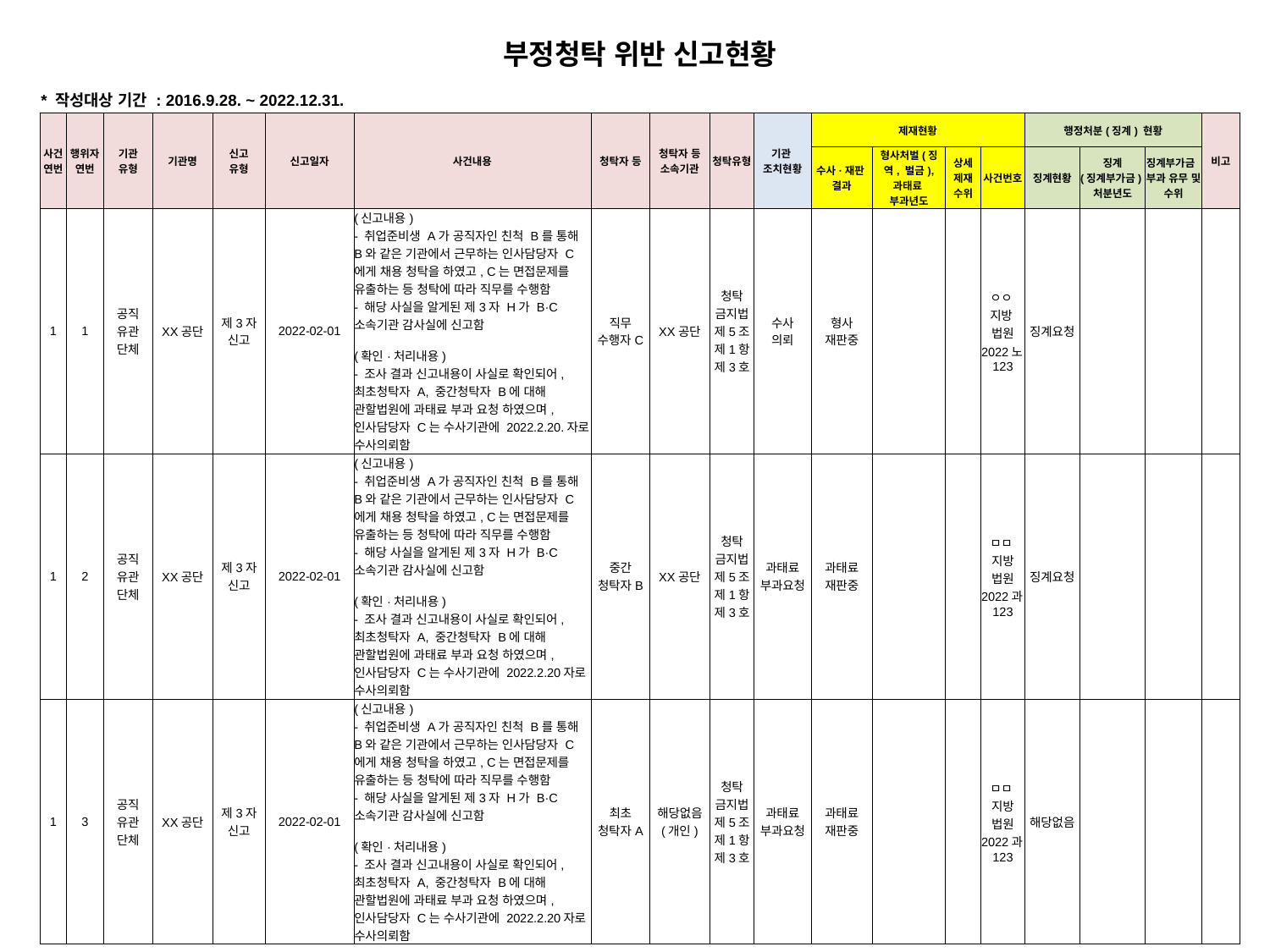

| 부정청탁 위반 신고현황 |  |  |  |  |  |  |  |  |  |  |  |  |  |  |  |  |  |  |
| --- | --- | --- | --- | --- | --- | --- | --- | --- | --- | --- | --- | --- | --- | --- | --- | --- | --- | --- |
| \* 작성대상 기간 : 2016.9.28. ~ 2022.12.31. |  |  |  |  |  |  |  |  |  |  |  |  |  |  |  |  |  |  |
| 사건연번 | 행위자연번 | 기관 유형 | 기관명 | 신고 유형 | 신고일자 | 사건내용 | 청탁자 등 | 청탁자 등 소속기관 | 청탁유형 | 기관 조치현황 | 제재현황 |  |  |  | 행정처분(징계) 현황 |  |  | 비고 |
|  |  |  |  |  |  |  |  |  |  |  | 수사·재판 결과 | 형사처벌(징역, 벌금), 과태료 부과년도 | 상세 제재 수위 | 사건번호 | 징계현황 | 징계 (징계부가금) 처분년도 | 징계부가금 부과 유무 및 수위 |  |
| 1 | 1 | 공직 유관 단체 | XX공단 | 제3자 신고 | 2022-02-01 | (신고내용) - 취업준비생 A가 공직자인 친척 B를 통해 B와 같은 기관에서 근무하는 인사담당자 C에게 채용 청탁을 하였고, C는 면접문제를 유출하는 등 청탁에 따라 직무를 수행함 - 해당 사실을 알게된 제3자 H가 B·C 소속기관 감사실에 신고함 (확인·처리내용) - 조사 결과 신고내용이 사실로 확인되어, 최초청탁자 A, 중간청탁자 B에 대해 관할법원에 과태료 부과 요청 하였으며, 인사담당자 C는 수사기관에 2022.2.20.자로 수사의뢰함 | 직무 수행자C | XX공단 | 청탁 금지법제5조 제1항 제3호 | 수사 의뢰 | 형사 재판중 |  |  | ㅇㅇ 지방 법원 2022노123 | 징계요청 |  |  |  |
| 1 | 2 | 공직 유관 단체 | XX공단 | 제3자 신고 | 2022-02-01 | (신고내용) - 취업준비생 A가 공직자인 친척 B를 통해 B와 같은 기관에서 근무하는 인사담당자 C에게 채용 청탁을 하였고, C는 면접문제를 유출하는 등 청탁에 따라 직무를 수행함 - 해당 사실을 알게된 제3자 H가 B·C 소속기관 감사실에 신고함 (확인·처리내용) - 조사 결과 신고내용이 사실로 확인되어, 최초청탁자 A, 중간청탁자 B에 대해 관할법원에 과태료 부과 요청 하였으며, 인사담당자 C는 수사기관에 2022.2.20자로 수사의뢰함 | 중간 청탁자B | XX공단 | 청탁 금지법제5조 제1항 제3호 | 과태료 부과요청 | 과태료 재판중 |  |  | ㅁㅁ 지방 법원 2022과123 | 징계요청 |  |  |  |
| 1 | 3 | 공직 유관 단체 | XX공단 | 제3자 신고 | 2022-02-01 | (신고내용) - 취업준비생 A가 공직자인 친척 B를 통해 B와 같은 기관에서 근무하는 인사담당자 C에게 채용 청탁을 하였고, C는 면접문제를 유출하는 등 청탁에 따라 직무를 수행함 - 해당 사실을 알게된 제3자 H가 B·C 소속기관 감사실에 신고함 (확인·처리내용) - 조사 결과 신고내용이 사실로 확인되어, 최초청탁자 A, 중간청탁자 B에 대해 관할법원에 과태료 부과 요청 하였으며, 인사담당자 C는 수사기관에 2022.2.20자로 수사의뢰함 | 최초 청탁자A | 해당없음 (개인) | 청탁 금지법제5조 제1항 제3호 | 과태료 부과요청 | 과태료 재판중 |  |  | ㅁㅁ 지방 법원 2022과123 | 해당없음 |  |  |  |